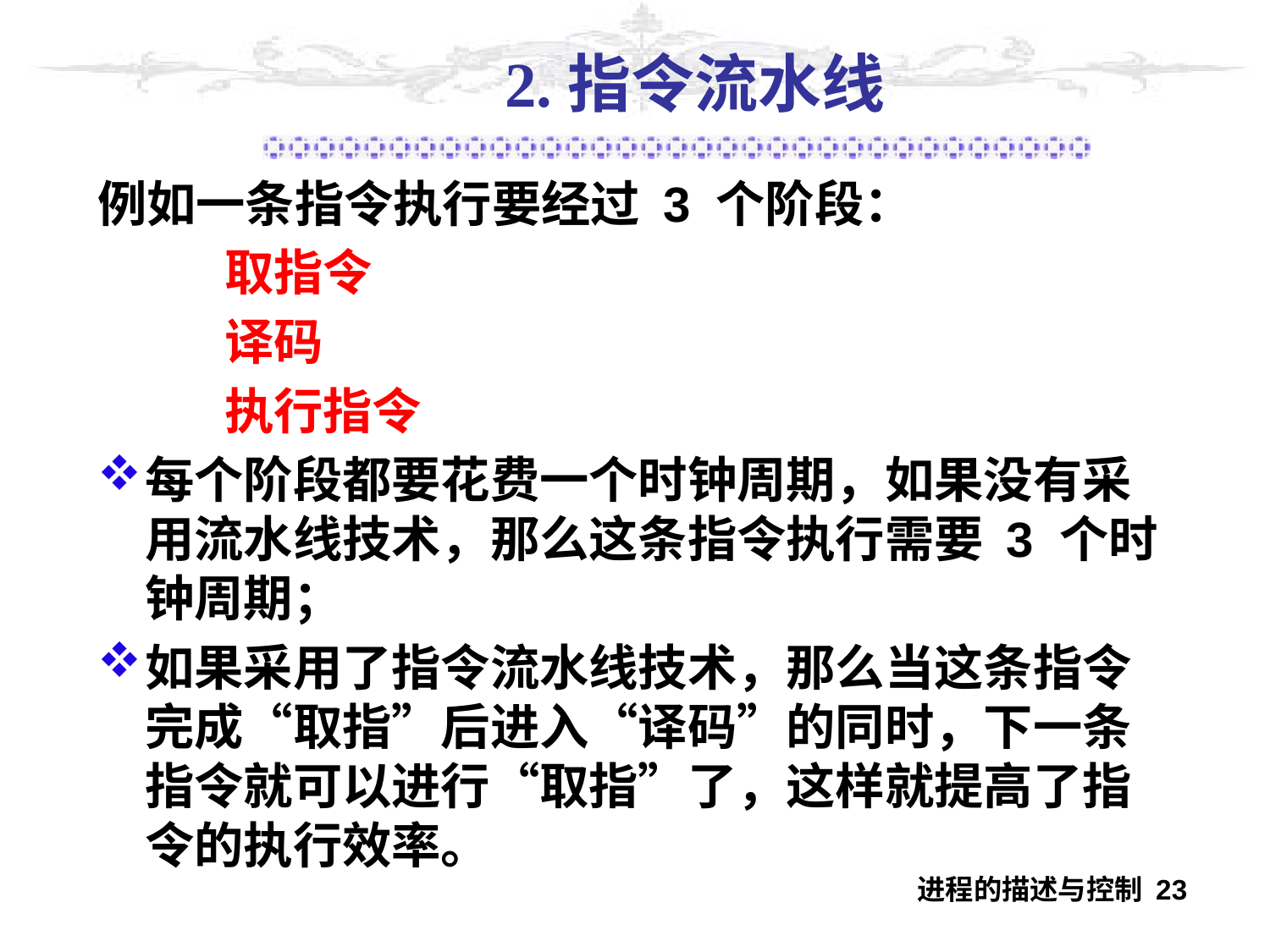

#
2.指令流水线
例如一条指令执行要经过 3 个阶段：
	取指令
	译码
	执行指令
每个阶段都要花费一个时钟周期，如果没有采用流水线技术，那么这条指令执行需要 3 个时钟周期；
如果采用了指令流水线技术，那么当这条指令完成“取指”后进入“译码”的同时，下一条指令就可以进行“取指”了，这样就提高了指令的执行效率。